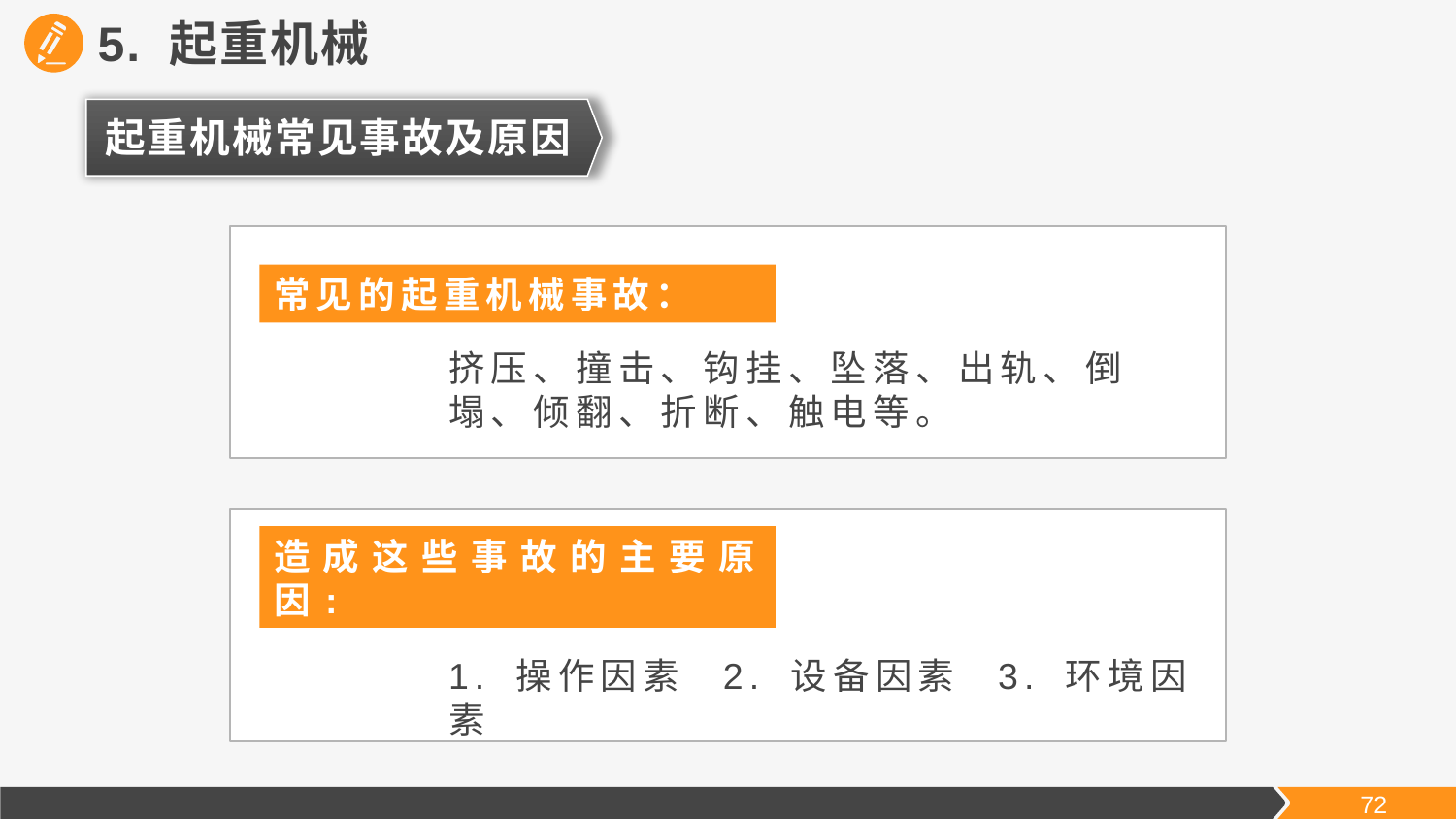

5. 起重机械

起重机械常见事故及原因

常见的起重机械事故：
挤压、撞击、钩挂、坠落、出轨、倒塌、倾翻、折断、触电等。

造成这些事故的主要原因:
1. 操作因素  2. 设备因素  3. 环境因素